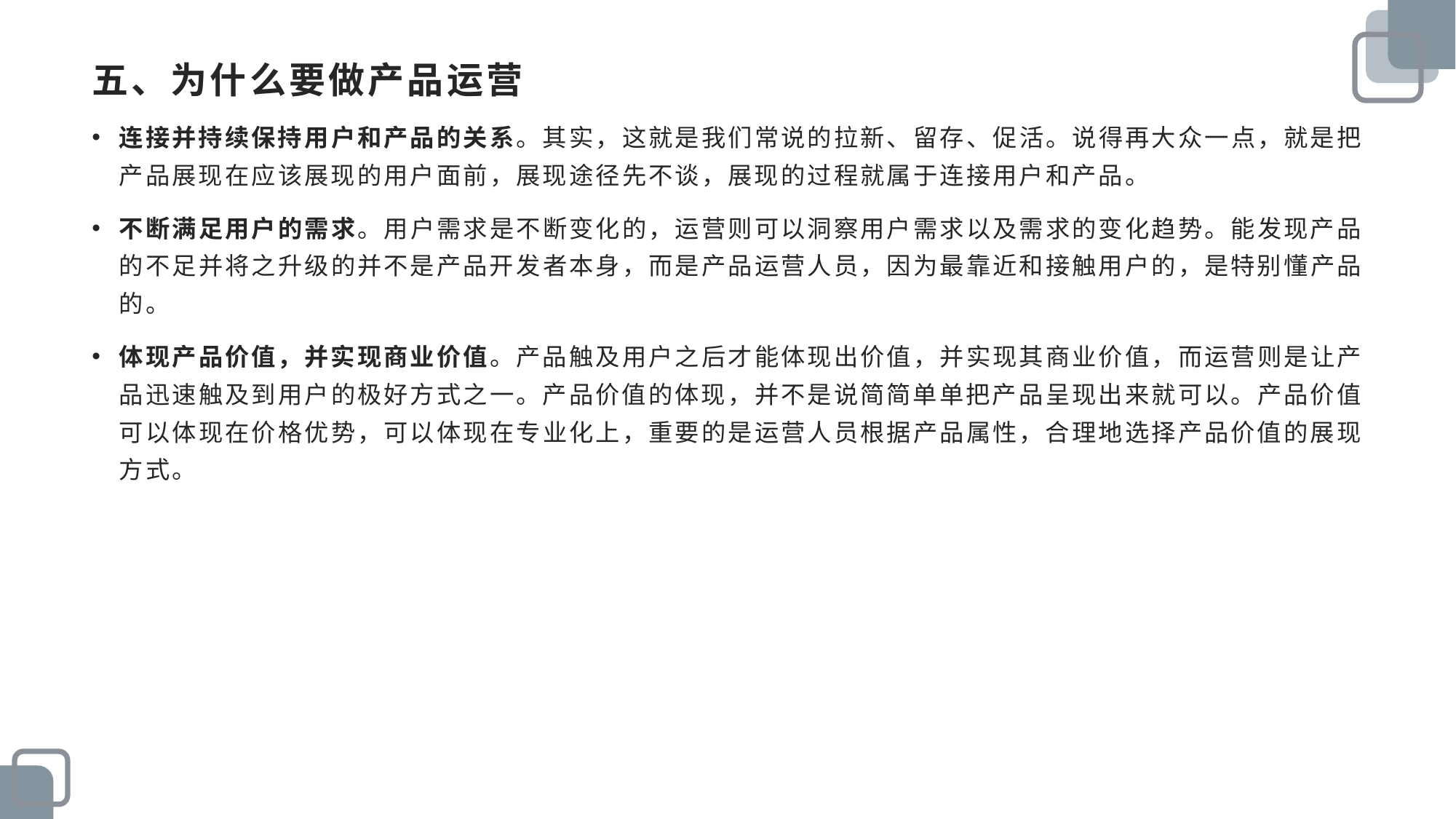

# 五、为什么要做产品运营
连接并持续保持用户和产品的关系。其实，这就是我们常说的拉新、留存、促活。说得再大众一点，就是把产品展现在应该展现的用户面前，展现途径先不谈，展现的过程就属于连接用户和产品。
不断满足用户的需求。用户需求是不断变化的，运营则可以洞察用户需求以及需求的变化趋势。能发现产品的不足并将之升级的并不是产品开发者本身，而是产品运营人员，因为最靠近和接触用户的，是特别懂产品的。
体现产品价值，并实现商业价值。产品触及用户之后才能体现出价值，并实现其商业价值，而运营则是让产品迅速触及到用户的极好方式之一。产品价值的体现，并不是说简简单单把产品呈现出来就可以。产品价值可以体现在价格优势，可以体现在专业化上，重要的是运营人员根据产品属性，合理地选择产品价值的展现方式。